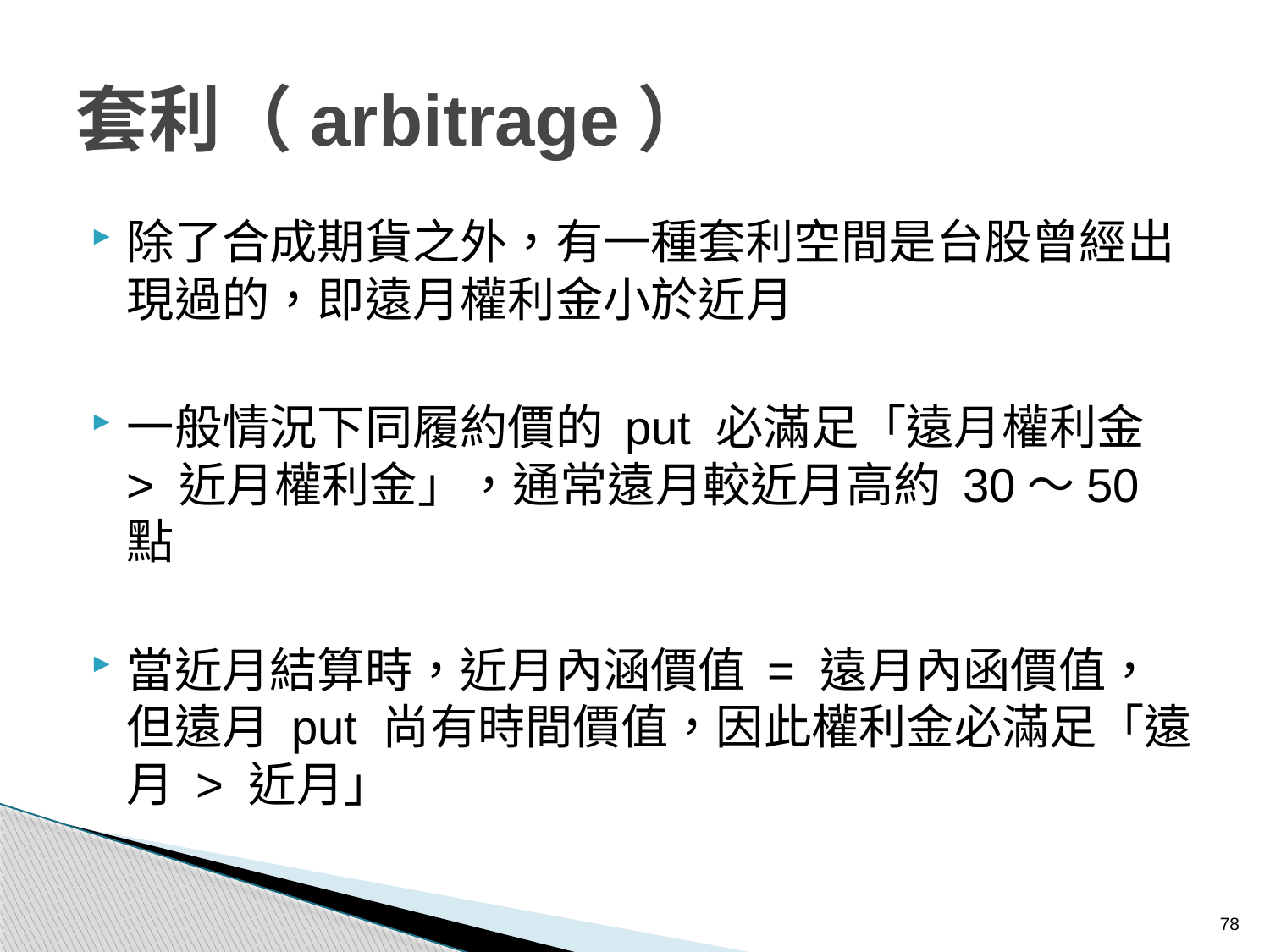

# 套利（arbitrage）
除了合成期貨之外，有一種套利空間是台股曾經出現過的，即遠月權利金小於近月

一般情況下同履約價的 put 必滿足「遠月權利金 > 近月權利金」，通常遠月較近月高約 30～50 點

當近月結算時，近月內涵價值 = 遠月內函價值，但遠月 put 尚有時間價值，因此權利金必滿足「遠月 > 近月」
78